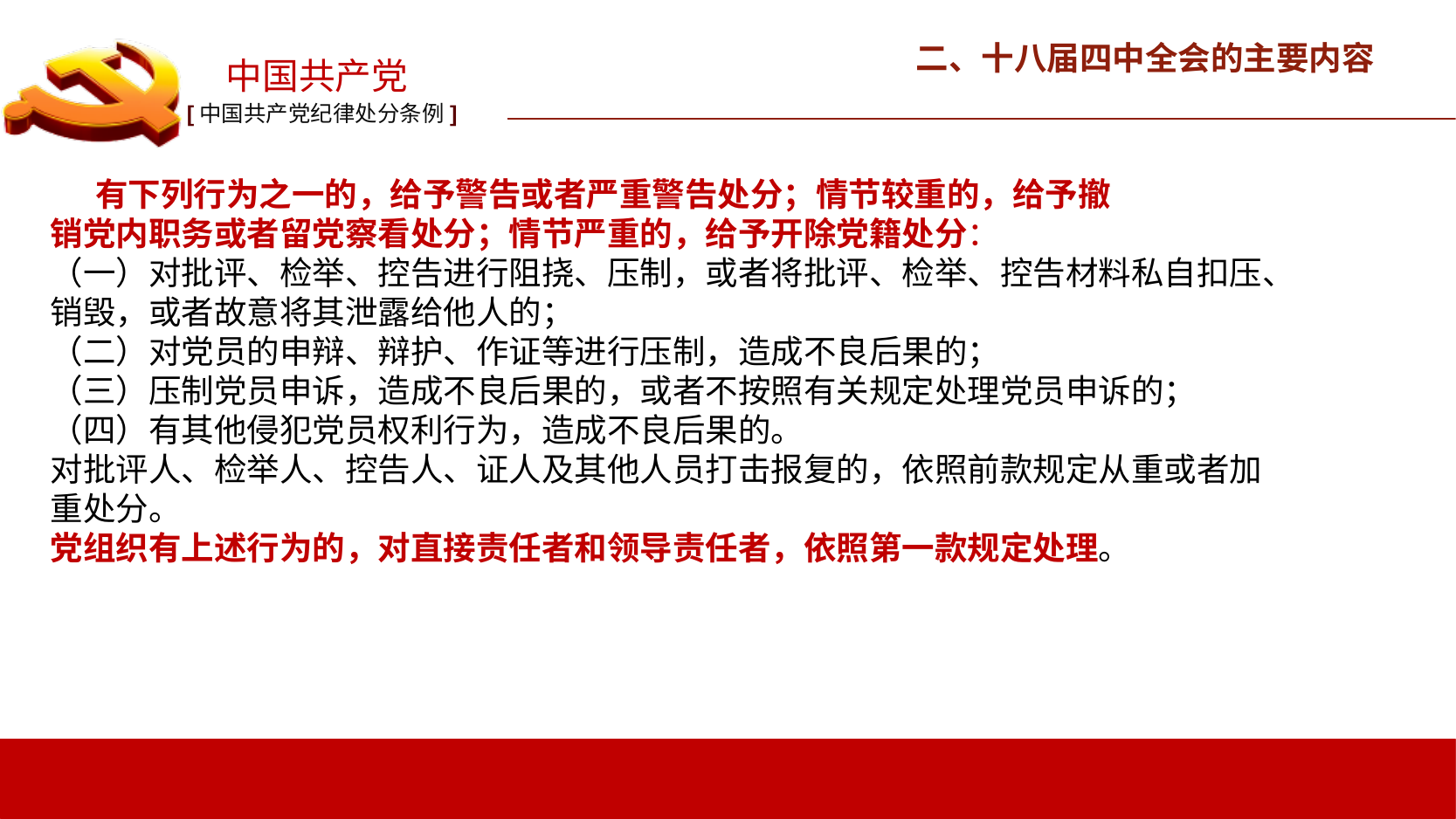

二、十八届四中全会的主要内容
     有下列行为之一的，给予警告或者严重警告处分；情节较重的，给予撤
销党内职务或者留党察看处分；情节严重的，给予开除党籍处分：
（一）对批评、检举、控告进行阻挠、压制，或者将批评、检举、控告材料私自扣压、
销毁，或者故意将其泄露给他人的；
（二）对党员的申辩、辩护、作证等进行压制，造成不良后果的；
（三）压制党员申诉，造成不良后果的，或者不按照有关规定处理党员申诉的；
（四）有其他侵犯党员权利行为，造成不良后果的。
对批评人、检举人、控告人、证人及其他人员打击报复的，依照前款规定从重或者加
重处分。
党组织有上述行为的，对直接责任者和领导责任者，依照第一款规定处理。